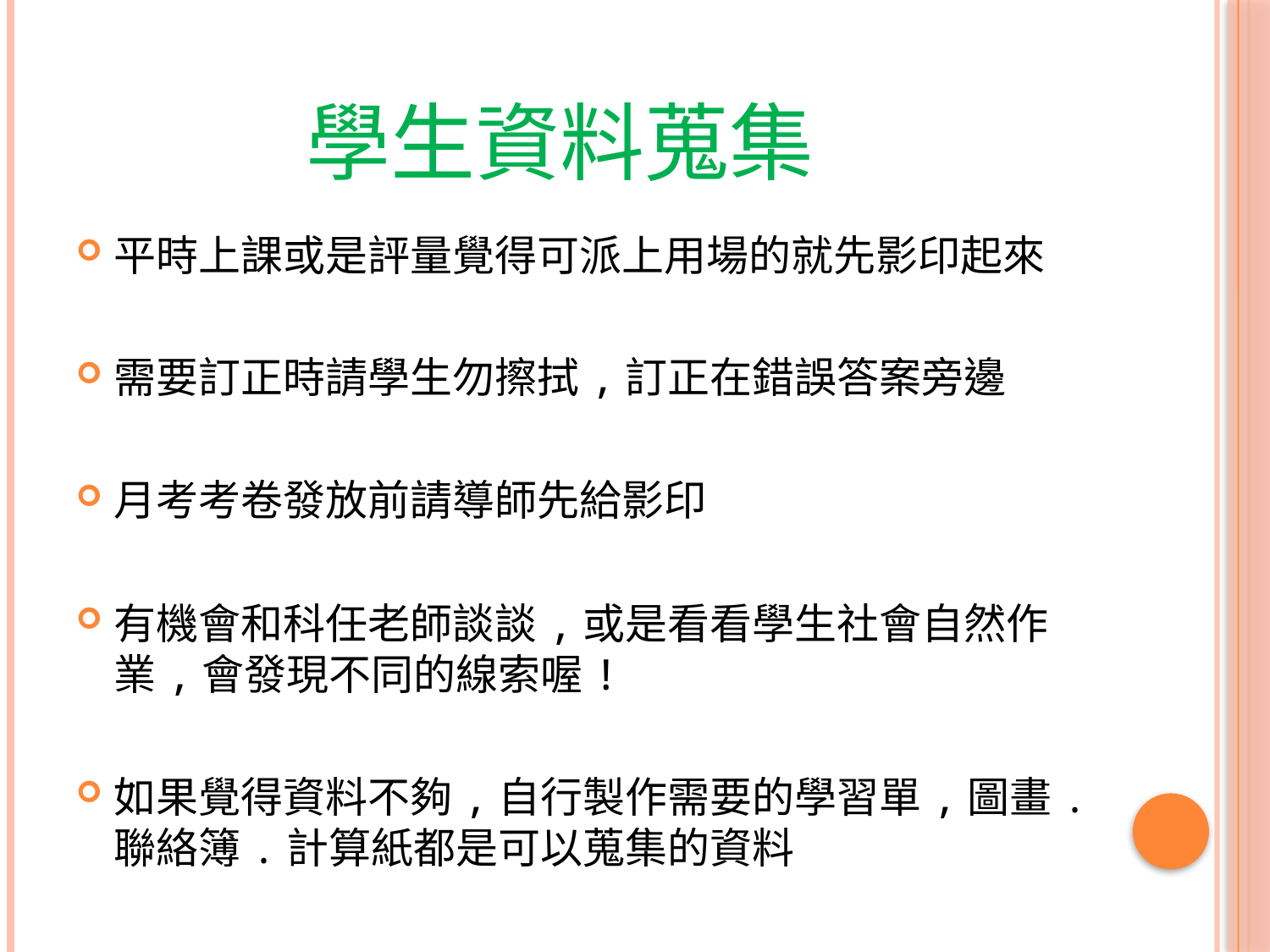

# 學生資料蒐集
平時上課或是評量覺得可派上用場的就先影印起來

需要訂正時請學生勿擦拭,訂正在錯誤答案旁邊

月考考卷發放前請導師先給影印

有機會和科任老師談談,或是看看學生社會自然作業,會發現不同的線索喔!

如果覺得資料不夠,自行製作需要的學習單,圖畫.聯絡簿.計算紙都是可以蒐集的資料